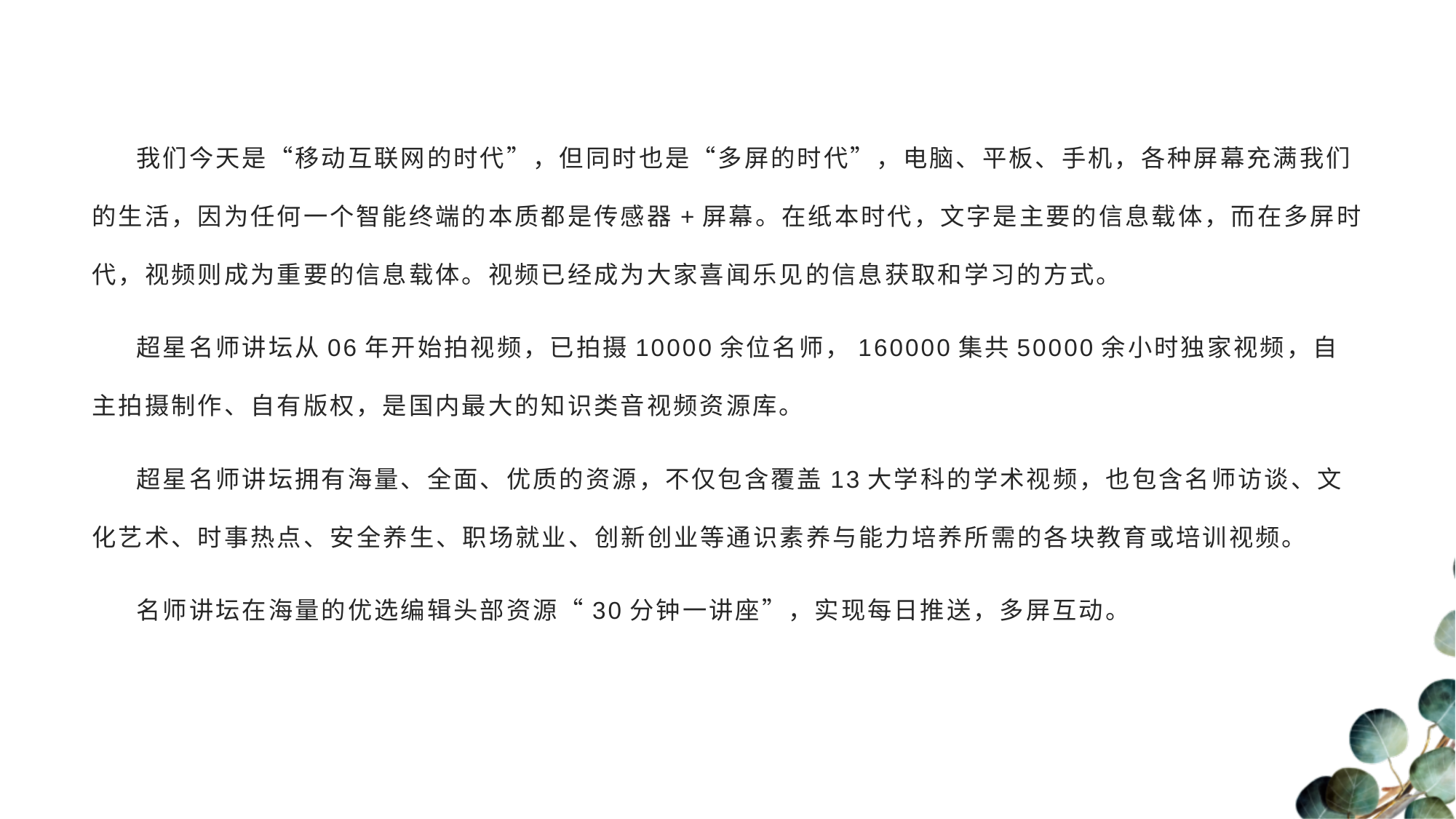

#
     我们今天是“移动互联网的时代”，但同时也是“多屏的时代”，电脑、平板、手机，各种屏幕充满我们的生活，因为任何一个智能终端的本质都是传感器+屏幕。在纸本时代，文字是主要的信息载体，而在多屏时代，视频则成为重要的信息载体。视频已经成为大家喜闻乐见的信息获取和学习的方式。
     超星名师讲坛从06年开始拍视频，已拍摄10000余位名师，160000集共50000余小时独家视频，自主拍摄制作、自有版权，是国内最大的知识类音视频资源库。
     超星名师讲坛拥有海量、全面、优质的资源，不仅包含覆盖13大学科的学术视频，也包含名师访谈、文化艺术、时事热点、安全养生、职场就业、创新创业等通识素养与能力培养所需的各块教育或培训视频。
     名师讲坛在海量的优选编辑头部资源“30分钟一讲座”，实现每日推送，多屏互动。